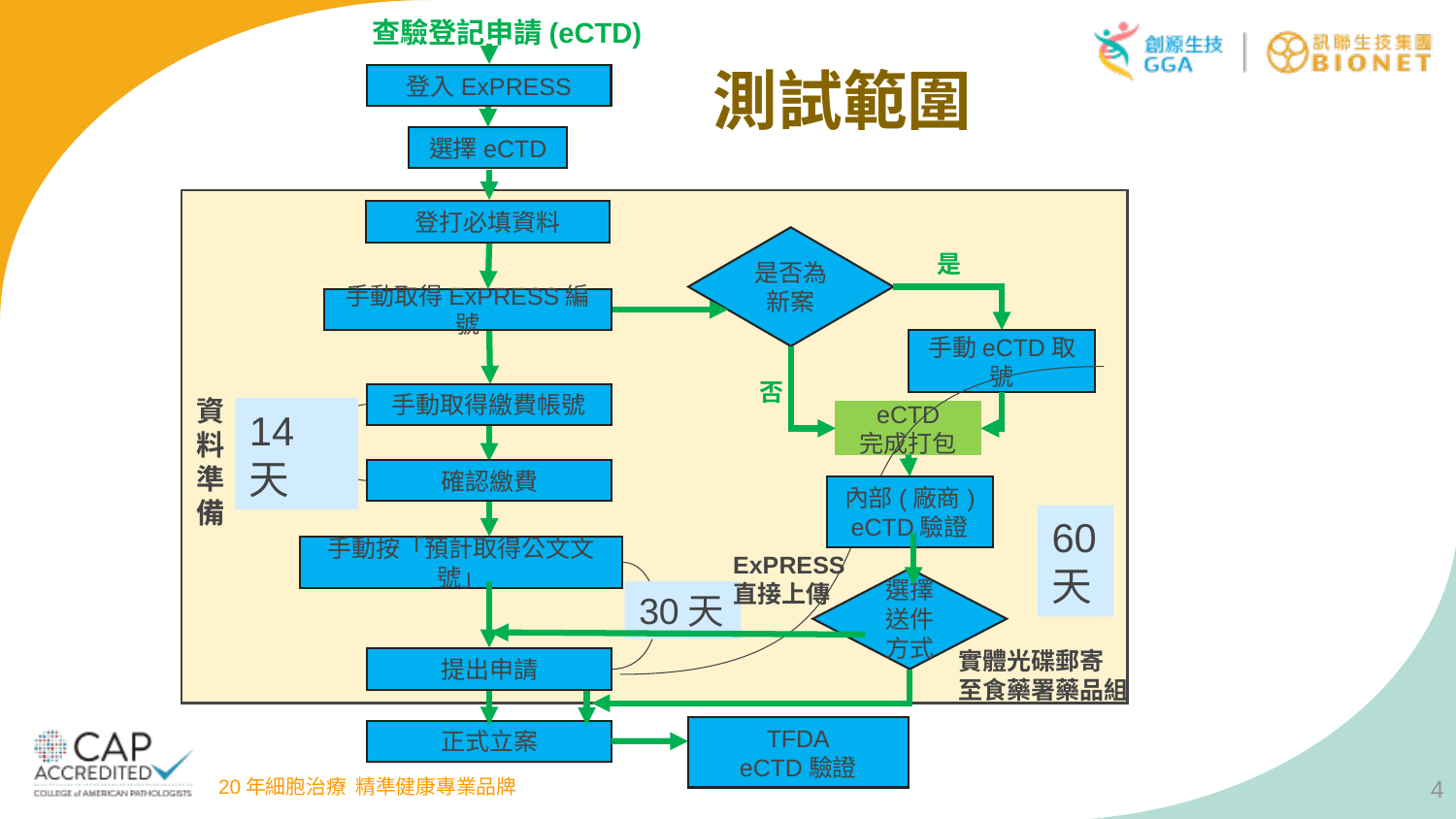

查驗登記申請(eCTD)
登入ExPRESS
選擇eCTD

資
料
準
備
登打必填資料
是否為新案
是
手動取得ExPRESS編號
手動eCTD取號
否
手動取得繳費帳號
14天
eCTD
完成打包
確認繳費
內部(廠商)
eCTD驗證
60天
手動按「預計取得公文文號」
ExPRESS
直接上傳
選擇送件方式
30天
實體光碟郵寄
至食藥署藥品組
提出申請
TFDA
eCTD驗證
正式立案

測試範圍
4